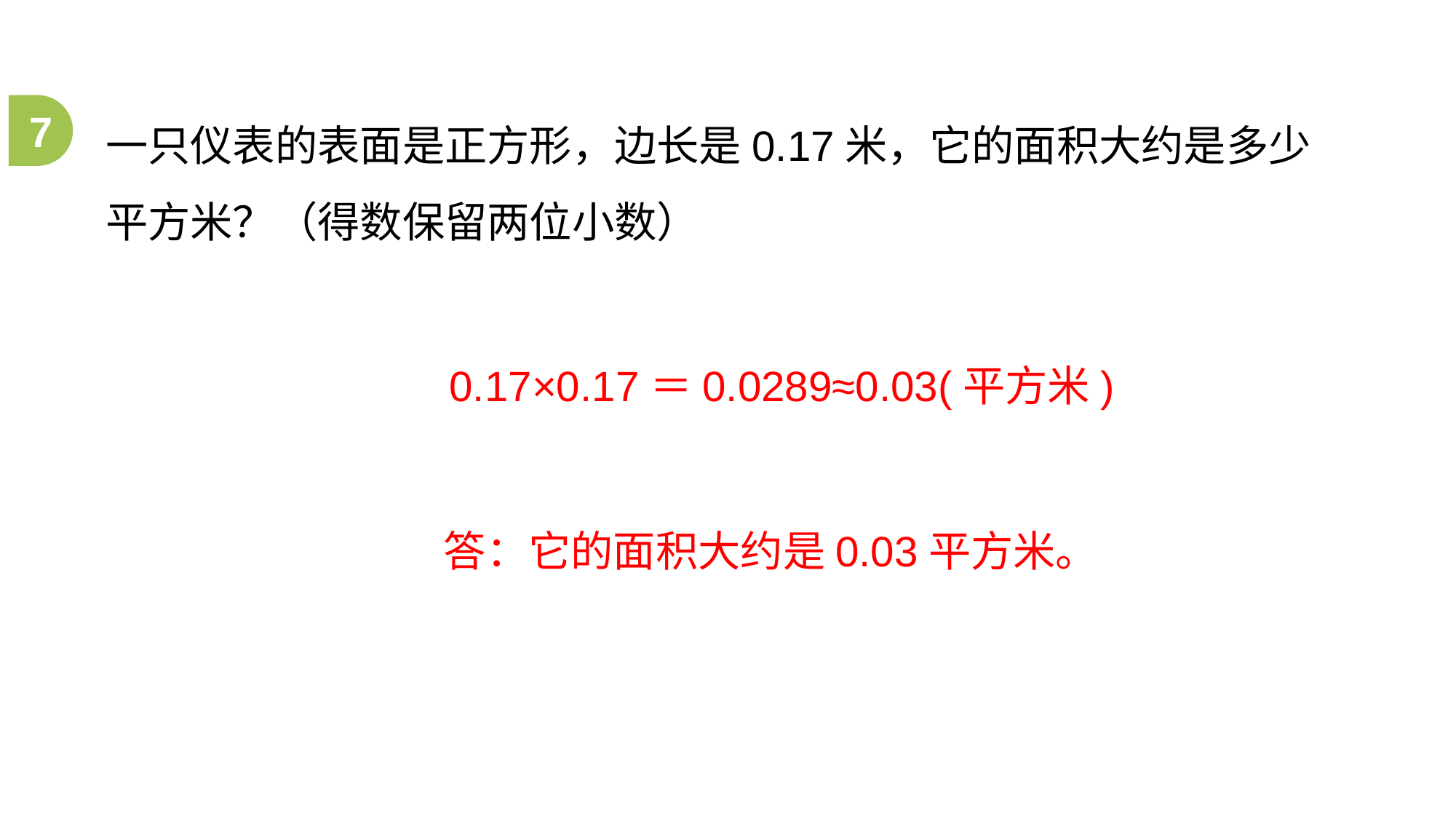

一只仪表的表面是正方形，边长是0.17米，它的面积大约是多少平方米？（得数保留两位小数）
7
0.17×0.17＝0.0289≈0.03(平方米)
答：它的面积大约是0.03平方米。